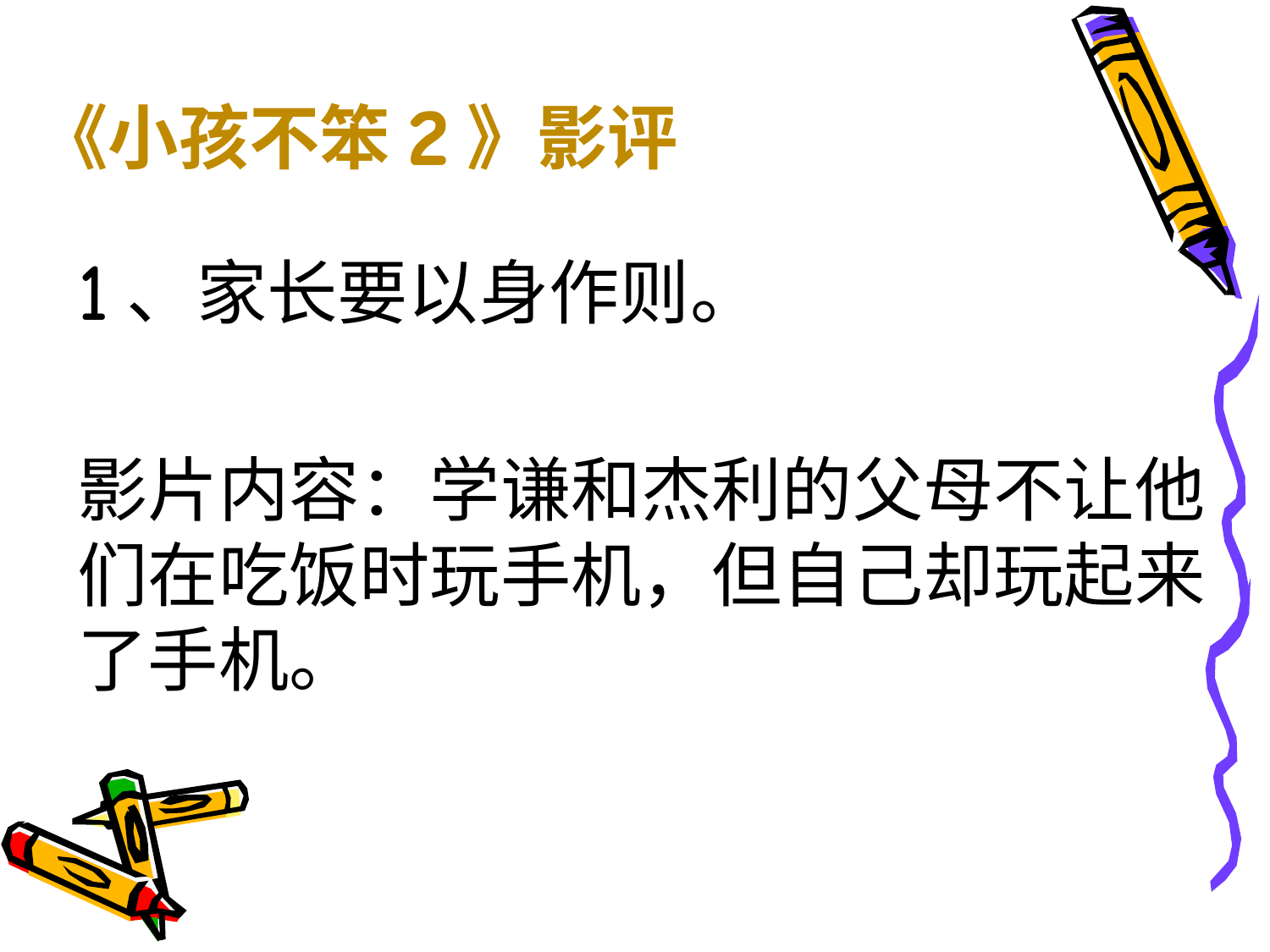

# 《小孩不笨2》影评
1、家长要以身作则。

影片内容：学谦和杰利的父母不让他们在吃饭时玩手机，但自己却玩起来了手机。